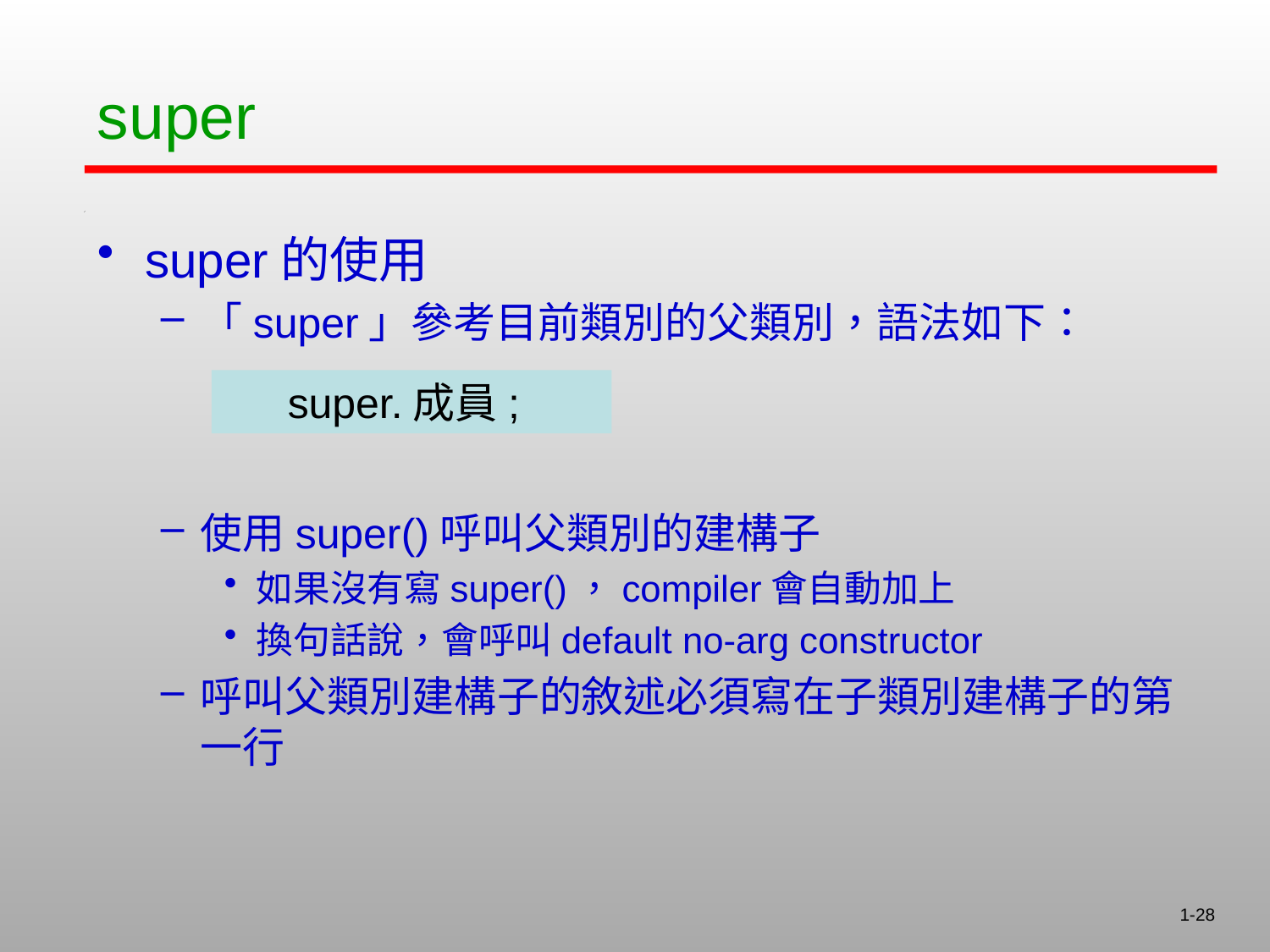

super的使用
「super」參考目前類別的父類別，語法如下：

使用super()呼叫父類別的建構子
如果沒有寫super()，compiler會自動加上
換句話說，會呼叫default no-arg constructor
呼叫父類別建構子的敘述必須寫在子類別建構子的第一行
super
super.成員;
1-28